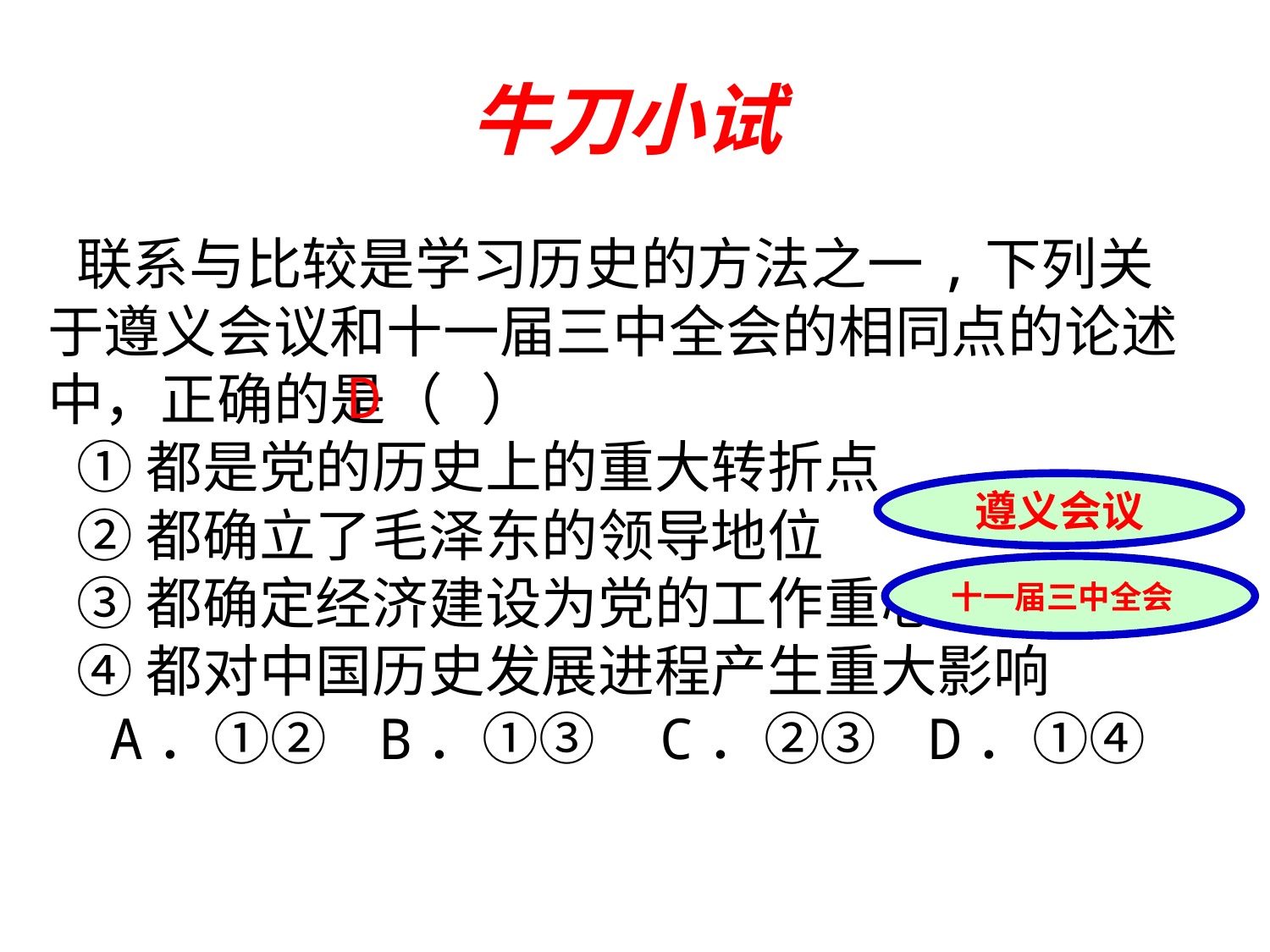

# 牛刀小试
联系与比较是学习历史的方法之一,下列关于遵义会议和十一届三中全会的相同点的论述中，正确的是（   ）
①都是党的历史上的重大转折点
②都确立了毛泽东的领导地位
③都确定经济建设为党的工作重心
④都对中国历史发展进程产生重大影响
 A．①②   B．①③    C．②③   D．①④

D
遵义会议
十一届三中全会